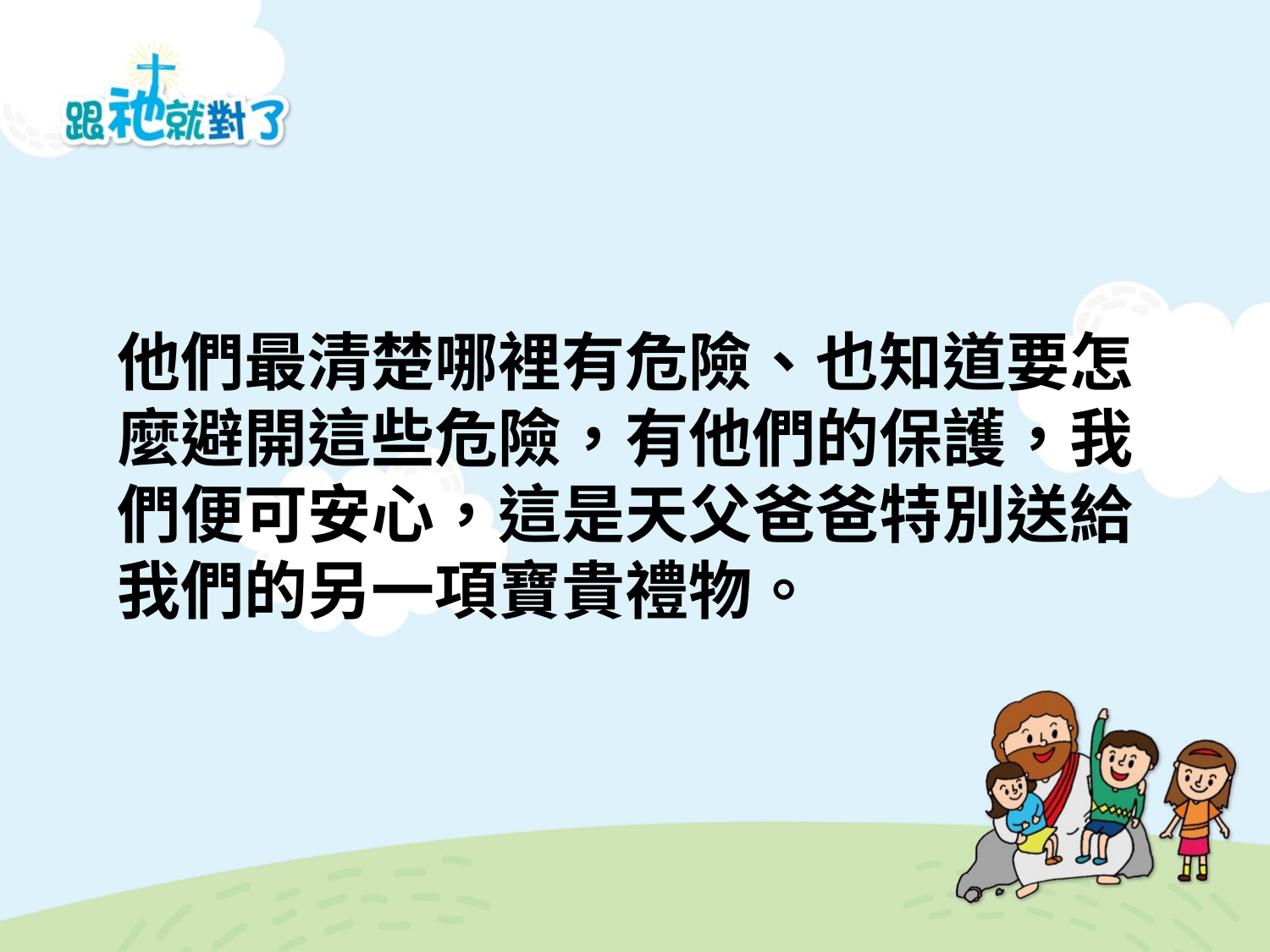

他們最清楚哪裡有危險、也知道要怎麼避開這些危險，有他們的保護，我們便可安心，這是天父爸爸特別送給我們的另一項寶貴禮物。